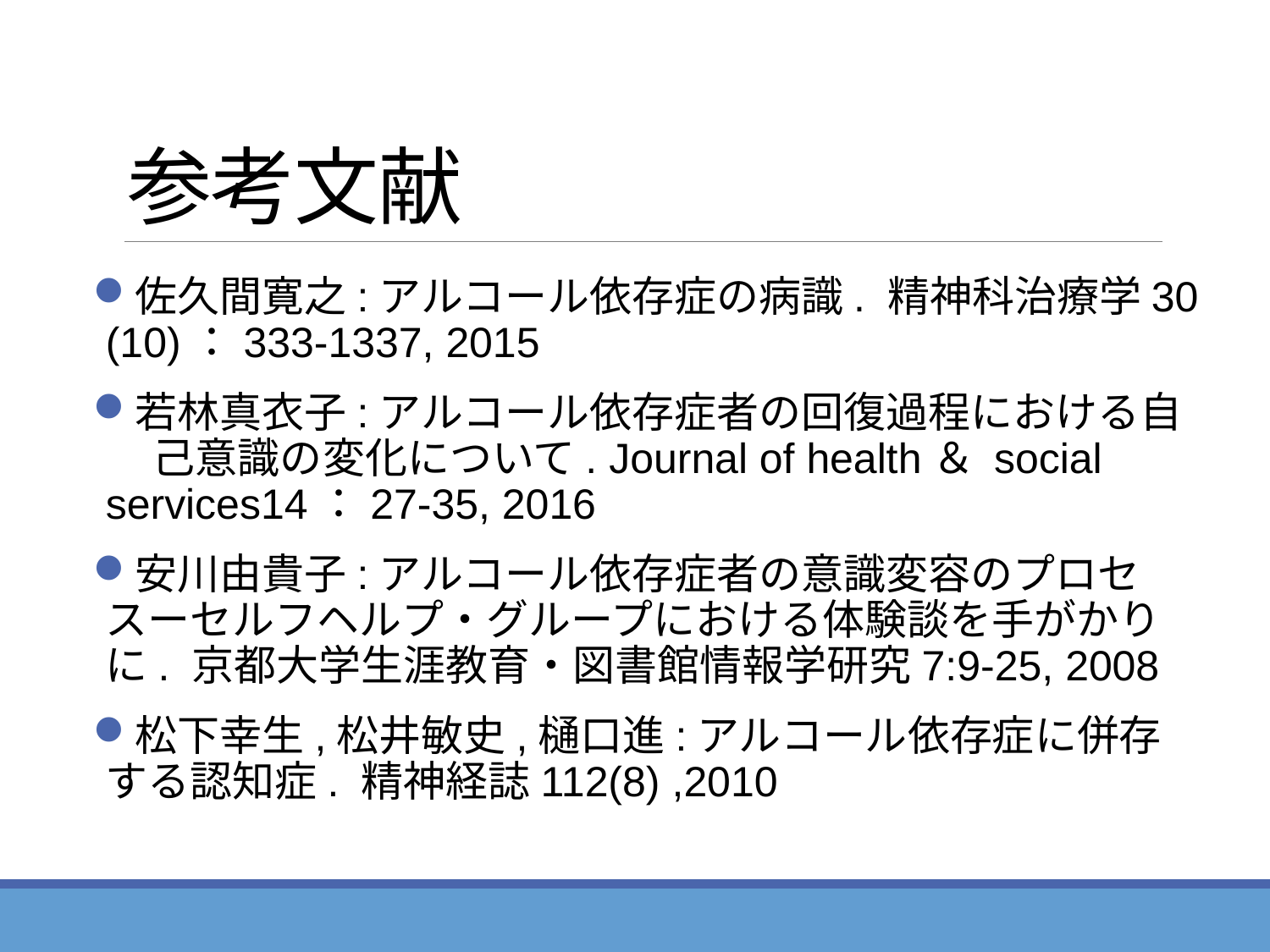

# 参考文献
佐久間寛之:アルコール依存症の病識. 精神科治療学30 (10)：333-1337, 2015
若林真衣子:アルコール依存症者の回復過程における自       己意識の変化について. Journal of health＆ social  services14：27-35, 2016
安川由貴子:アルコール依存症者の意識変容のプロセスーセルフヘルプ・グループにおける体験談を手がかりに. 京都大学生涯教育・図書館情報学研究7:9-25, 2008
松下幸生,松井敏史,樋口進:アルコール依存症に併存する認知症. 精神経誌112(8) ,2010